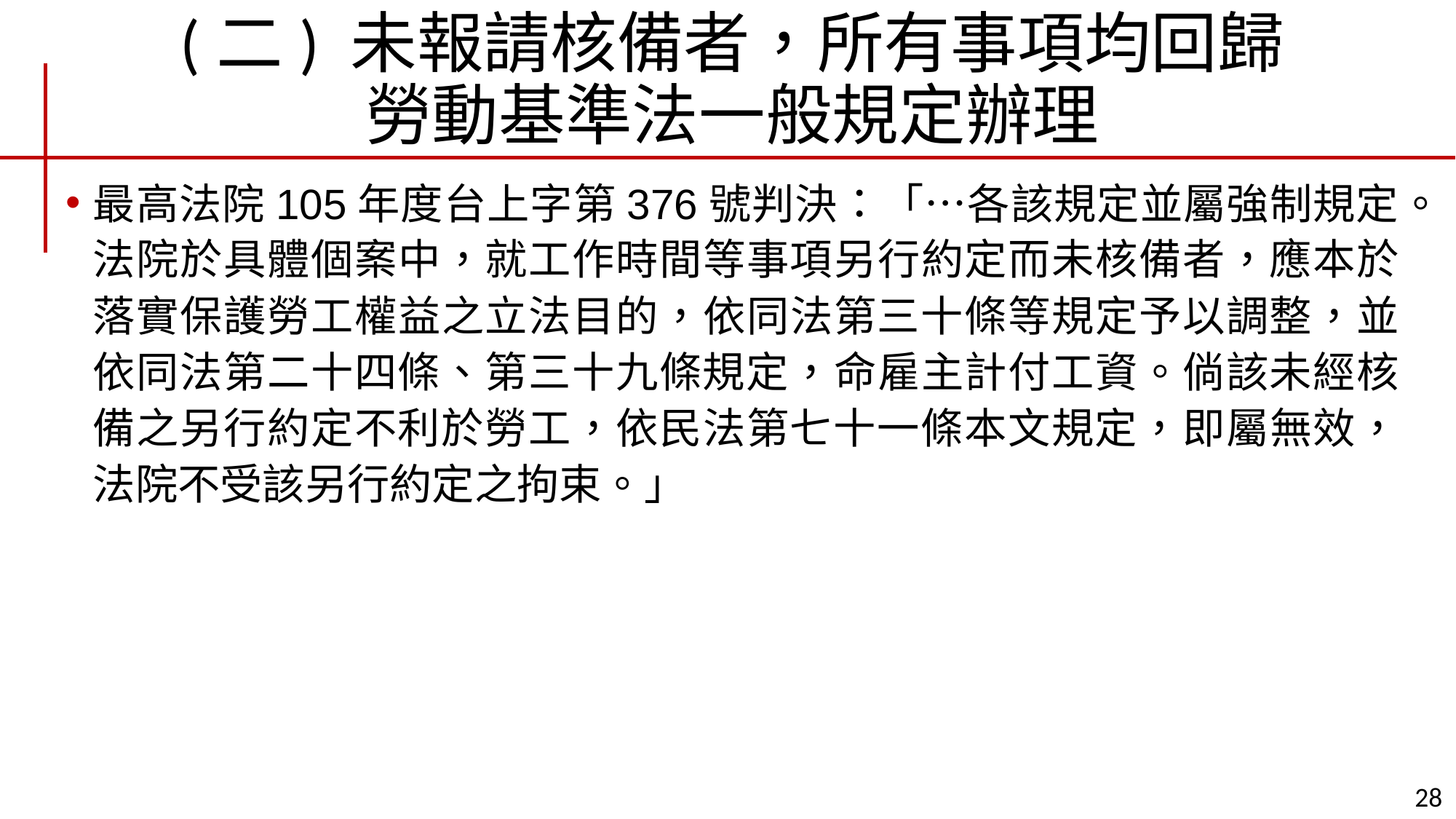

# (二) 未報請核備者，所有事項均回歸 勞動基準法一般規定辦理
最高法院105年度台上字第376號判決：「…各該規定並屬強制規定。法院於具體個案中，就工作時間等事項另行約定而未核備者，應本於落實保護勞工權益之立法目的，依同法第三十條等規定予以調整，並依同法第二十四條、第三十九條規定，命雇主計付工資。倘該未經核備之另行約定不利於勞工，依民法第七十一條本文規定，即屬無效，法院不受該另行約定之拘束。」
28